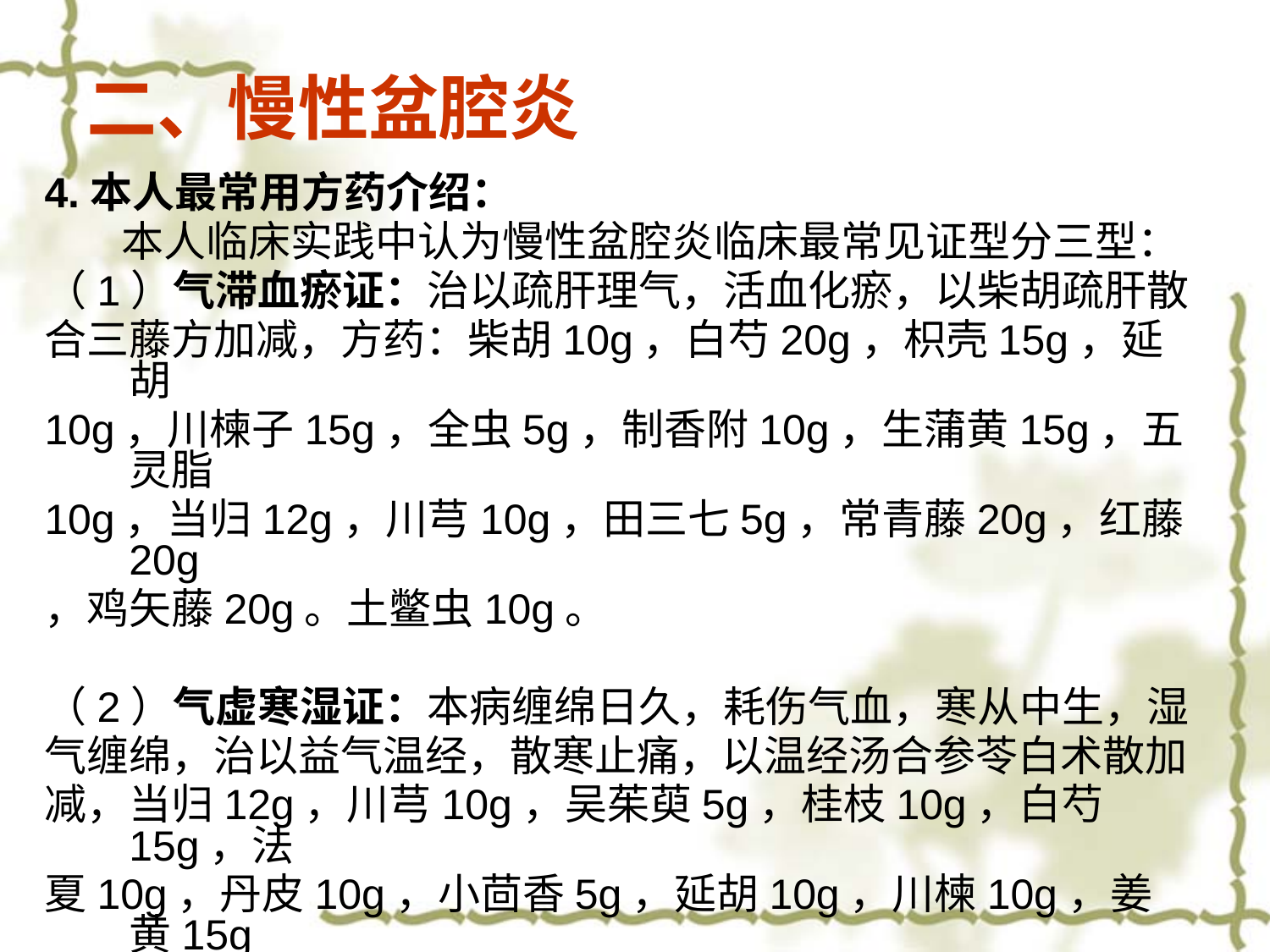

二、慢性盆腔炎
4.本人最常用方药介绍：
       本人临床实践中认为慢性盆腔炎临床最常见证型分三型：
（1）气滞血瘀证：治以疏肝理气，活血化瘀，以柴胡疏肝散
合三藤方加减，方药：柴胡10g，白芍20g，枳壳15g，延胡
10g，川楝子15g，全虫5g，制香附10g，生蒲黄15g，五灵脂
10g，当归12g，川芎10g，田三七5g，常青藤20g，红藤20g
，鸡矢藤20g。土鳖虫10g。

（2）气虚寒湿证：本病缠绵日久，耗伤气血，寒从中生，湿
气缠绵，治以益气温经，散寒止痛，以温经汤合参苓白术散加
减，当归12g，川芎10g，吴茱萸5g，桂枝10g，白芍15g，法
夏10g，丹皮10g，小茴香5g，延胡10g，川楝10g，姜黄15g
，黄芪30g，党参20g，白术10g，茯苓10g，藿香10g，苡米
15g。